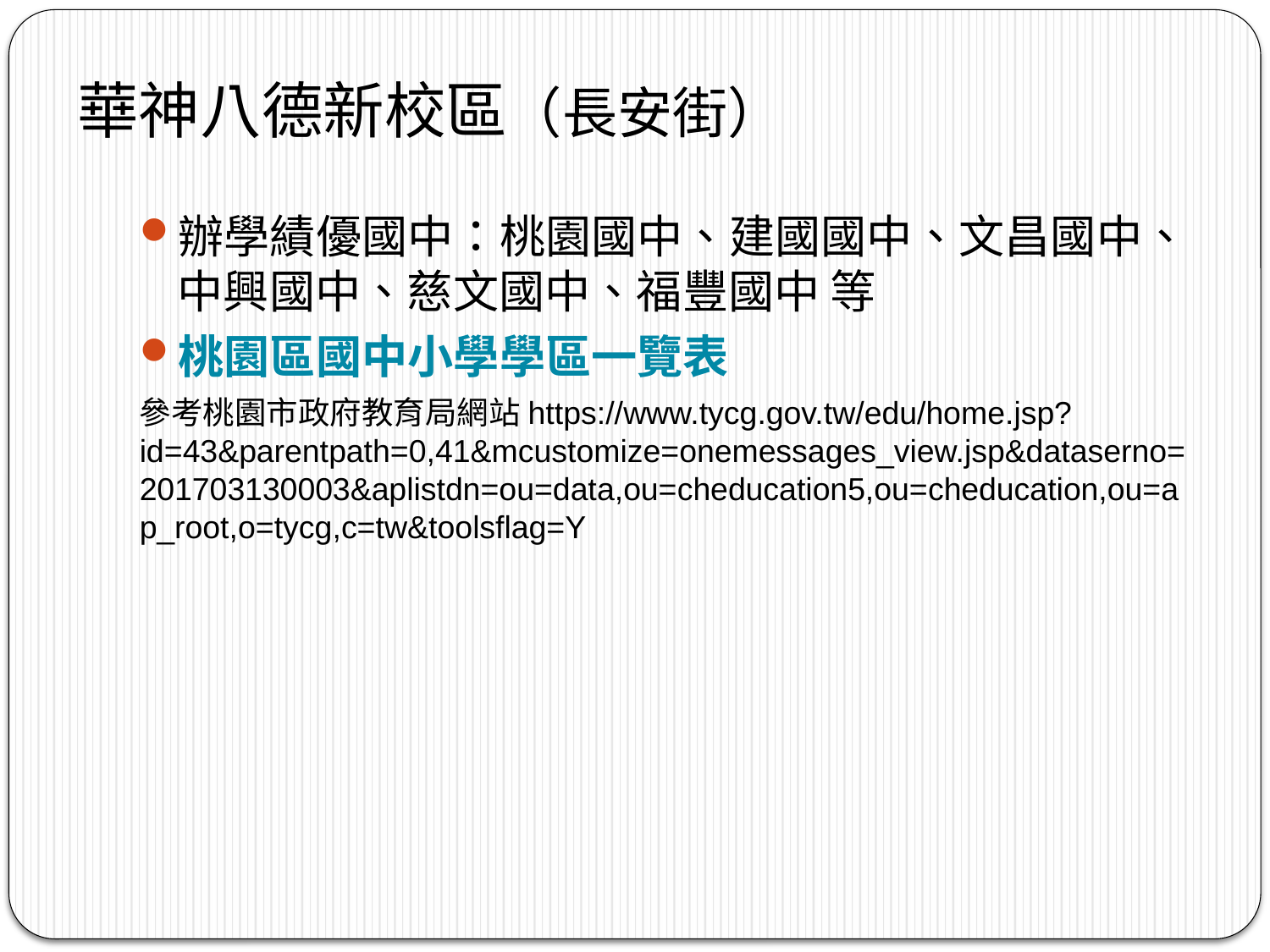

# 華神八德新校區（長安街）
辦學績優國中：桃園國中、建國國中、文昌國中、中興國中、慈文國中、福豐國中 等
桃園區國中小學學區一覽表
參考桃園市政府教育局網站https://www.tycg.gov.tw/edu/home.jsp?id=43&parentpath=0,41&mcustomize=onemessages_view.jsp&dataserno=201703130003&aplistdn=ou=data,ou=cheducation5,ou=cheducation,ou=ap_root,o=tycg,c=tw&toolsflag=Y